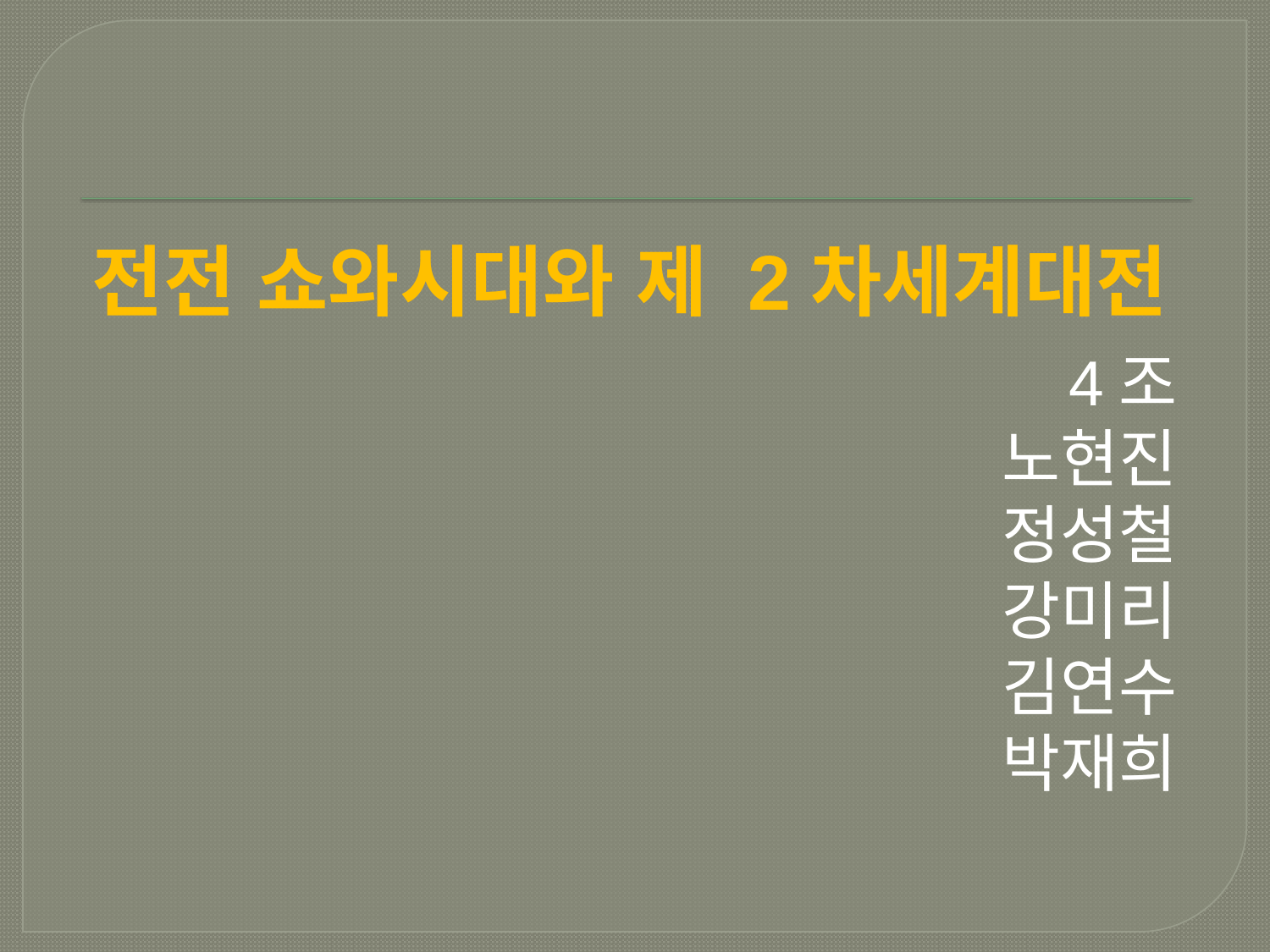

전전 쇼와시대와 제 2차세계대전
4조
노현진
정성철
강미리
김연수
박재희